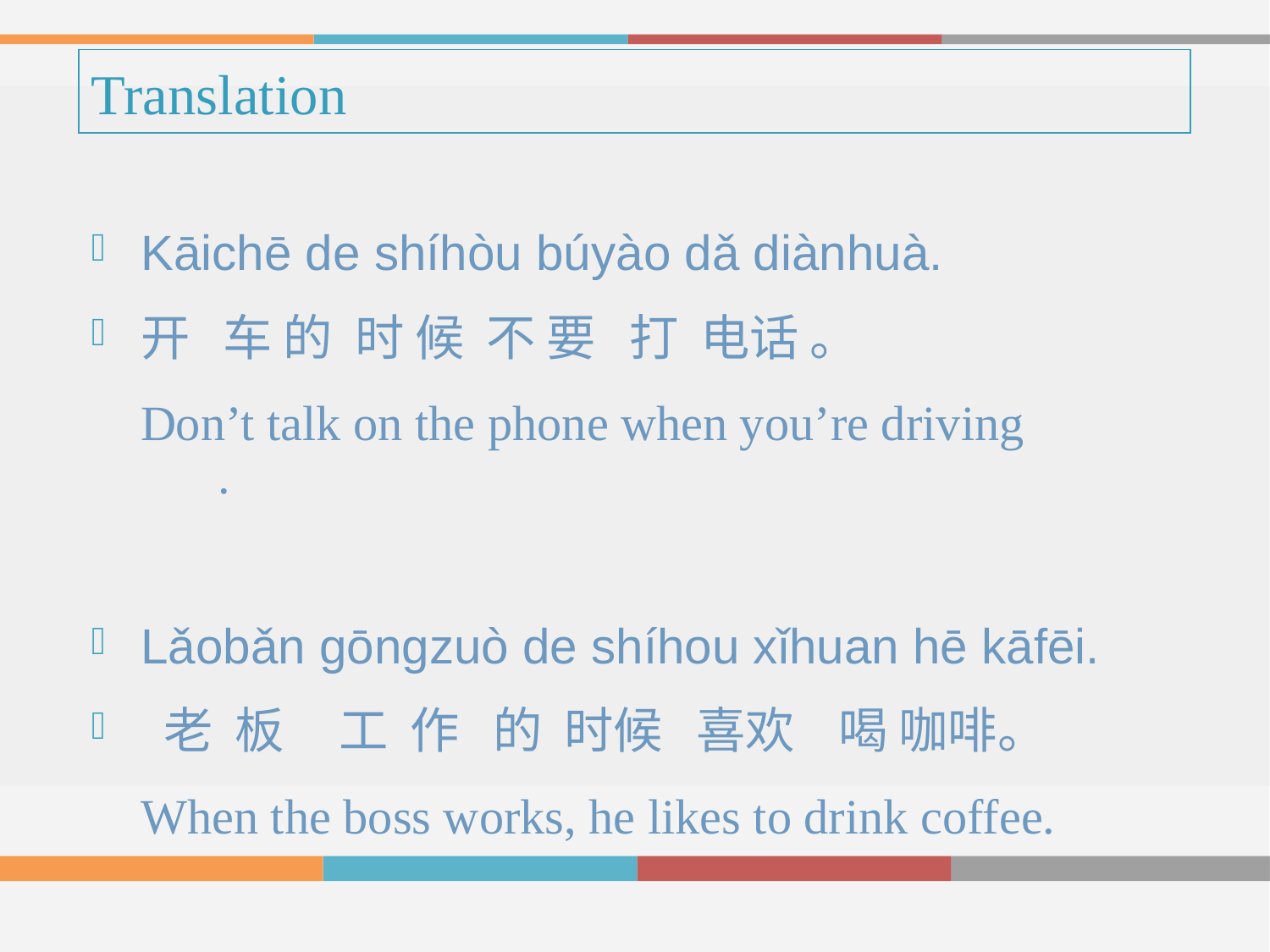

# Translation
Kāichē de shíhòu búyào dǎ diànhuà.
开   车 的  时 候  不 要   打  电话 。
    Don’t talk on the phone when you’re driving		.

Lǎobǎn gōngzuò de shíhou xǐhuan hē kāfēi.
 老  板     工  作   的  时候   喜欢    喝 咖啡。
    When the boss works, he likes to drink coffee.